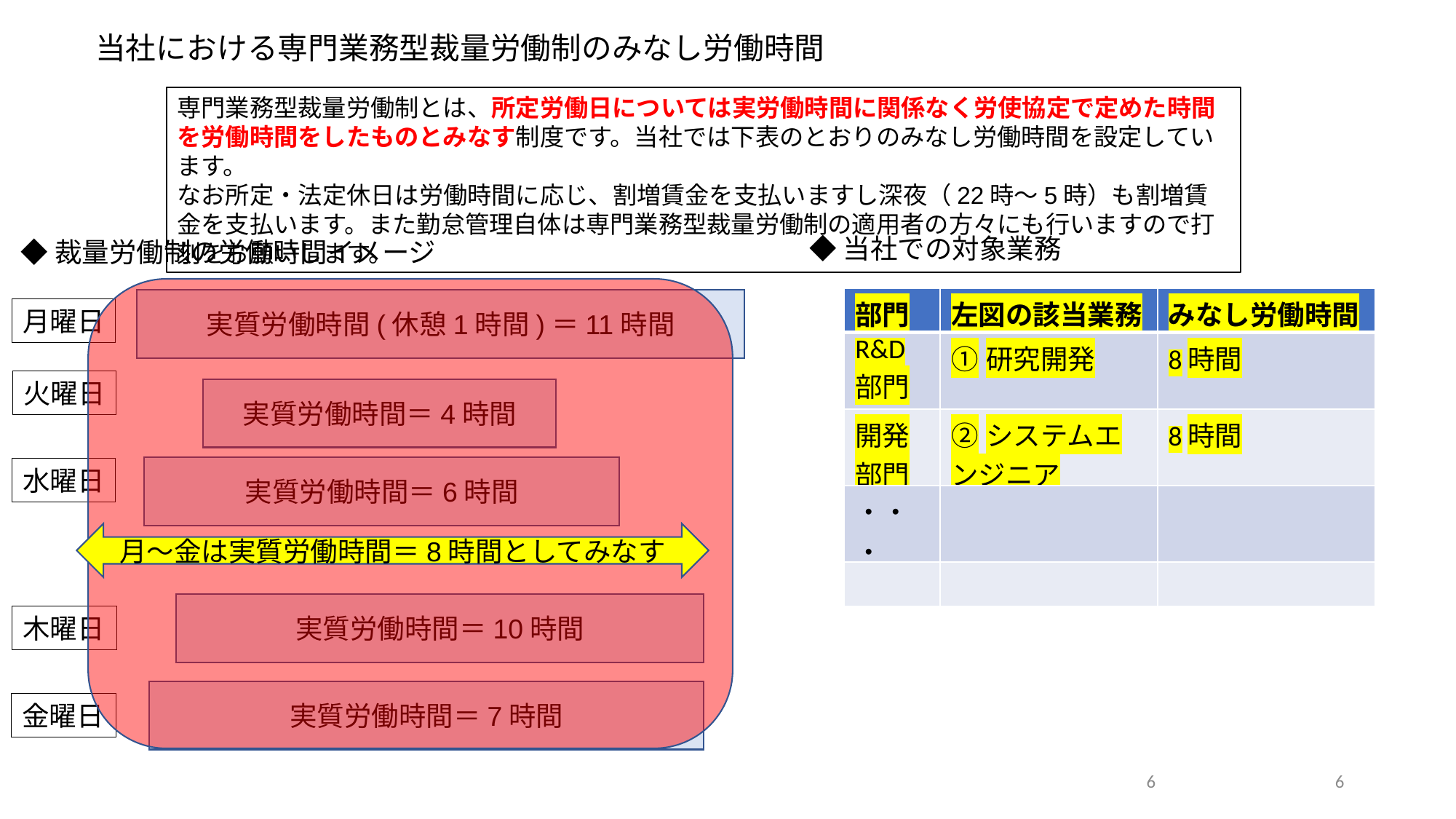

当社における専門業務型裁量労働制のみなし労働時間
専門業務型裁量労働制とは、所定労働日については実労働時間に関係なく労使協定で定めた時間を労働時間をしたものとみなす制度です。当社では下表のとおりのみなし労働時間を設定しています。
なお所定・法定休日は労働時間に応じ、割増賃金を支払いますし深夜（22時～5時）も割増賃金を支払います。また勤怠管理自体は専門業務型裁量労働制の適用者の方々にも行いますので打刻をお願いします。
◆当社での対象業務
◆裁量労働制の労働時間イメージ

| 部門 | 左図の該当業務 | みなし労働時間 |
| --- | --- | --- |
| R&D部門 | ①研究開発 | 8時間 |
| 開発部門 | ②システムエンジニア | 8時間 |
| ・・・ |  |  |
|  |  |  |
実質労働時間(休憩1時間)＝11時間
月曜日
火曜日
実質労働時間＝4時間
実質労働時間＝6時間
水曜日
月～金は実質労働時間＝8時間としてみなす
実質労働時間＝10時間
木曜日
実質労働時間＝7時間
金曜日
6
6